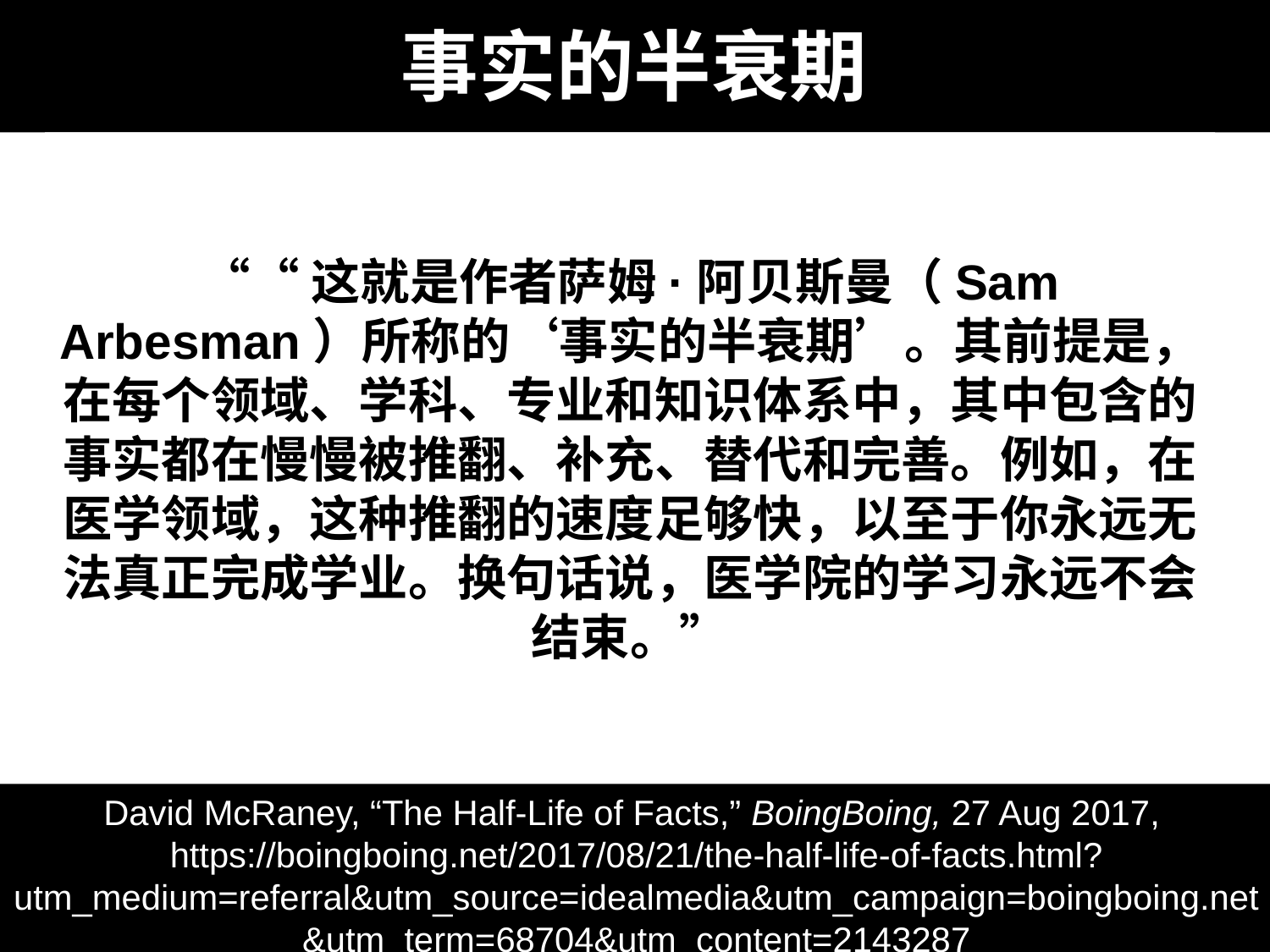

# 事实的半衰期
““这就是作者萨姆·阿贝斯曼（Sam Arbesman）所称的‘事实的半衰期’。其前提是，在每个领域、学科、专业和知识体系中，其中包含的事实都在慢慢被推翻、补充、替代和完善。例如，在医学领域，这种推翻的速度足够快，以至于你永远无法真正完成学业。换句话说，医学院的学习永远不会结束。”
David McRaney, “The Half-Life of Facts,” BoingBoing, 27 Aug 2017,  https://boingboing.net/2017/08/21/the-half-life-of-facts.html?utm_medium=referral&utm_source=idealmedia&utm_campaign=boingboing.net&utm_term=68704&utm_content=2143287